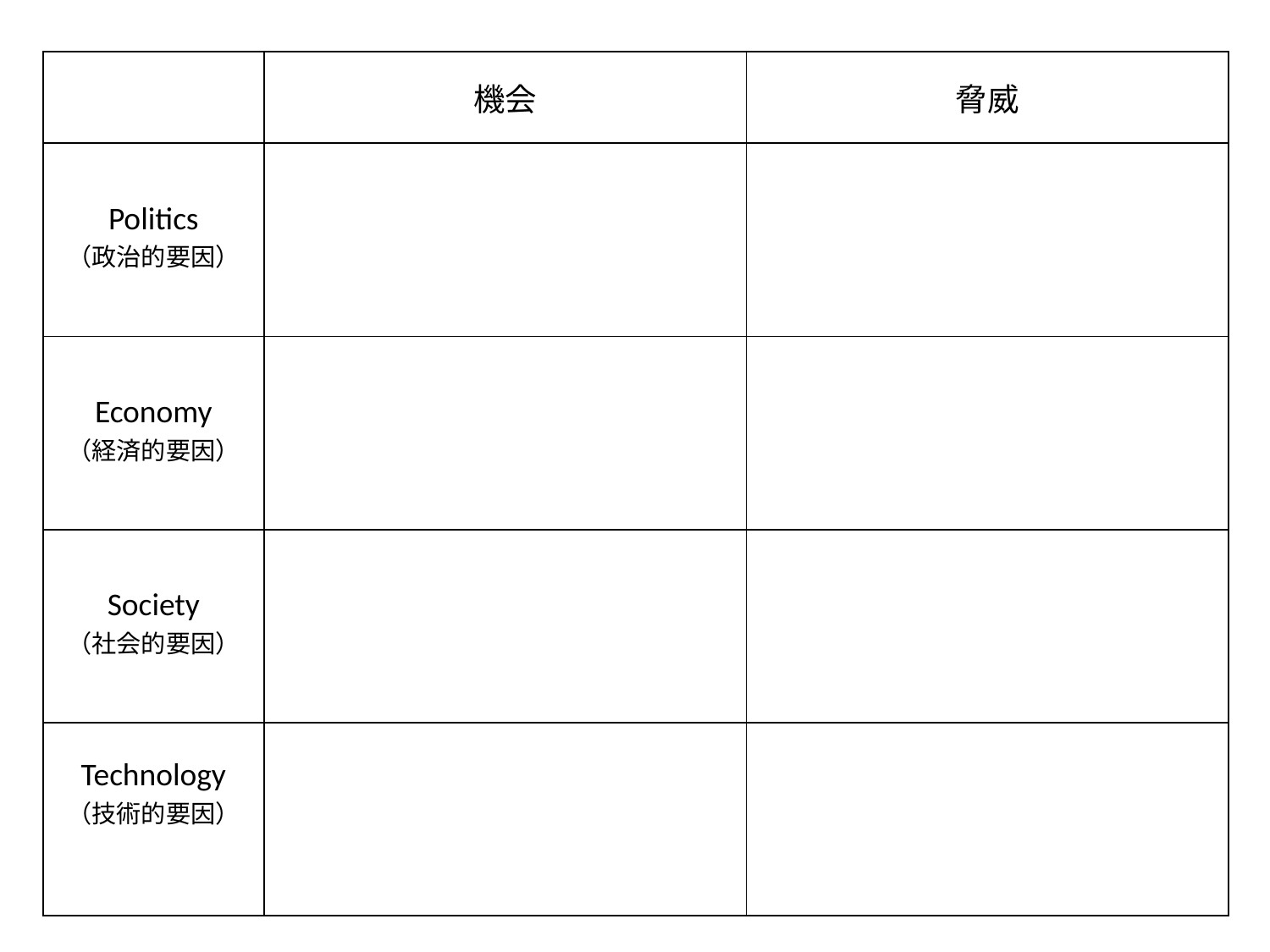

|  | 機会 | 脅威 |
| --- | --- | --- |
| Politics （政治的要因） |  |  |
| Economy （経済的要因） |  |  |
| Society （社会的要因） |  |  |
| Technology （技術的要因） |  |  |